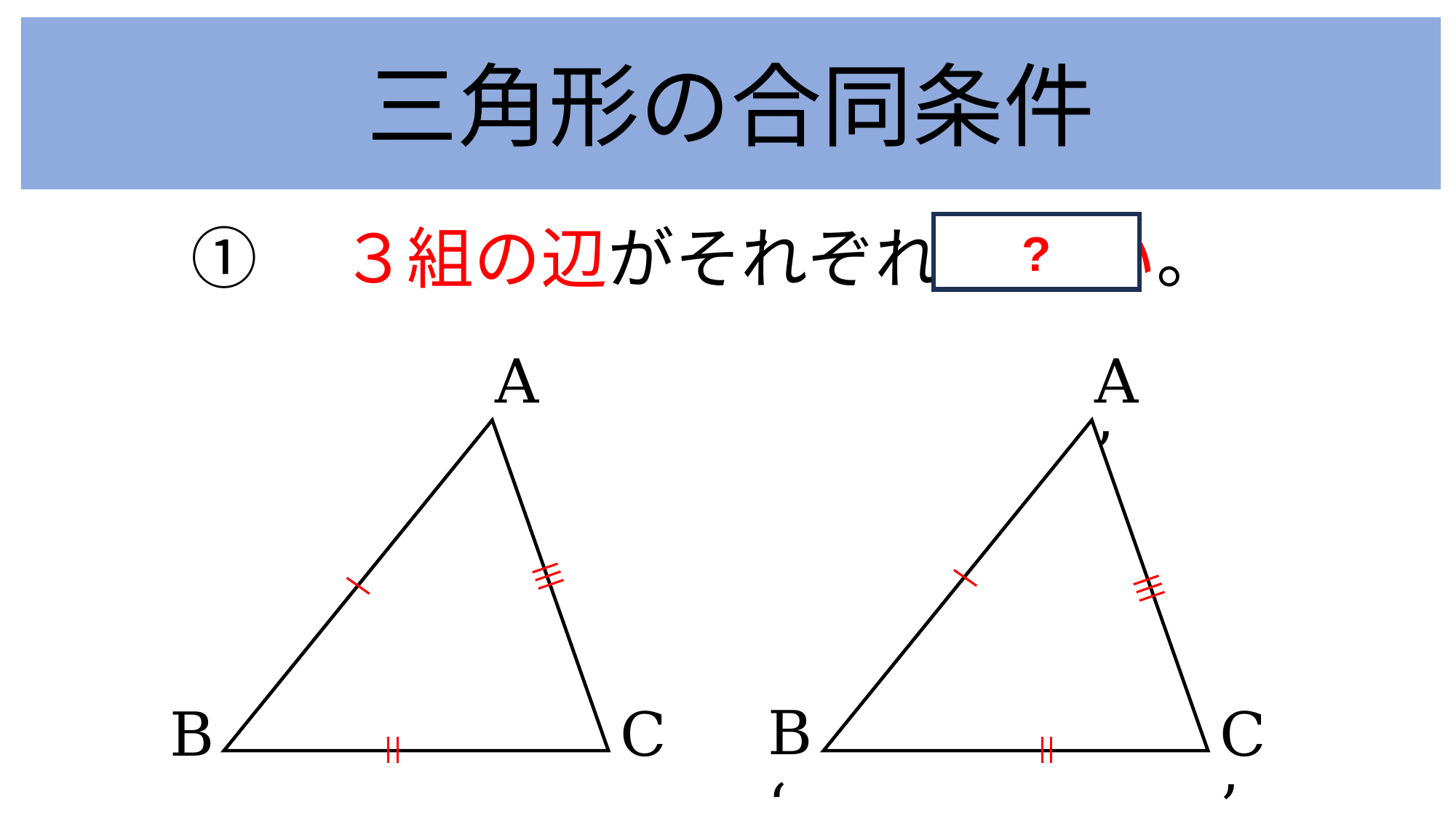

三角形の合同条件
①　３組の辺がそれぞれ 等しい。
?
A

B
C
A’

B‘
C’